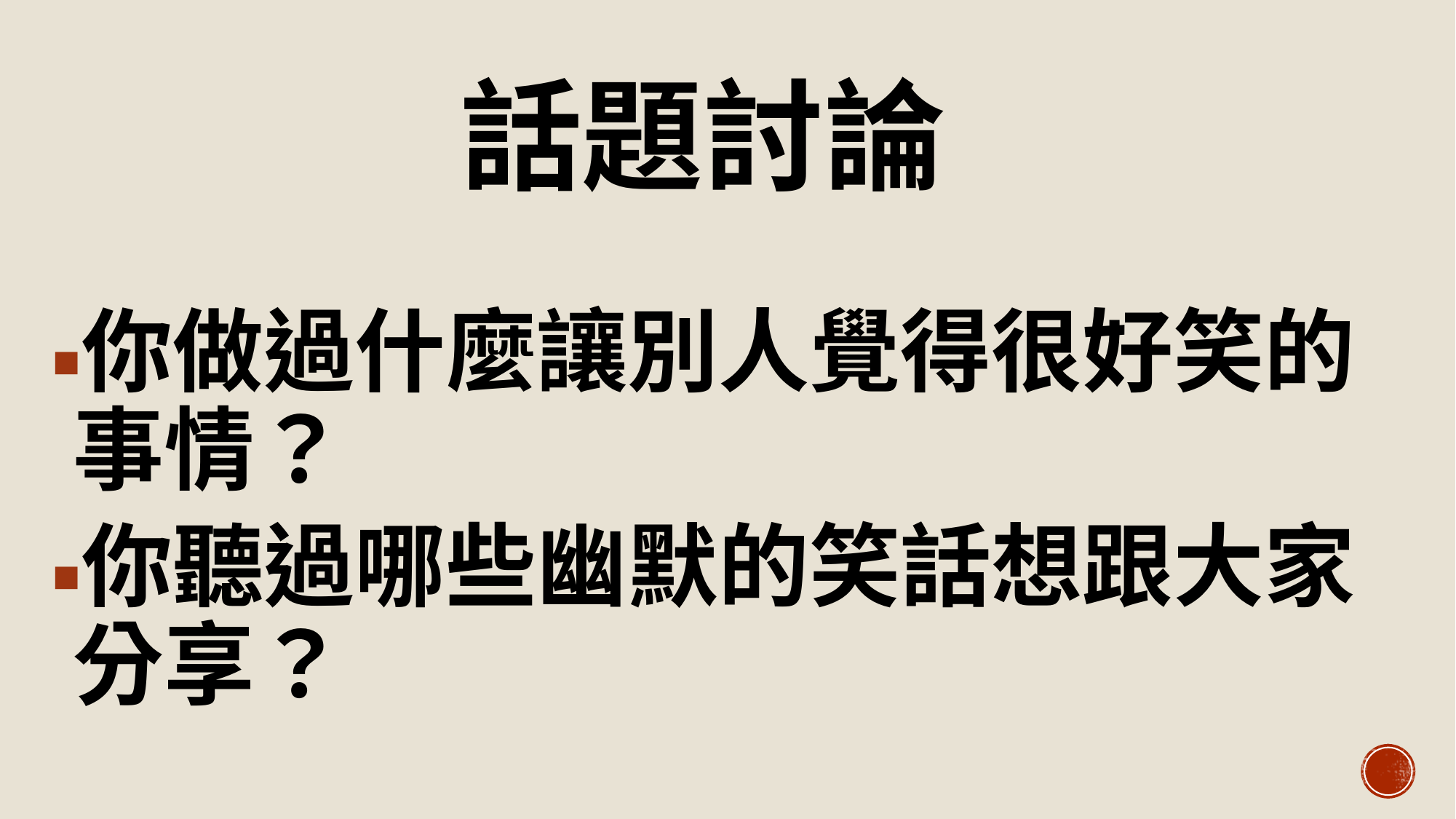

# 話題討論
你做過什麼讓別人覺得很好笑的事情？
你聽過哪些幽默的笑話想跟大家分享？